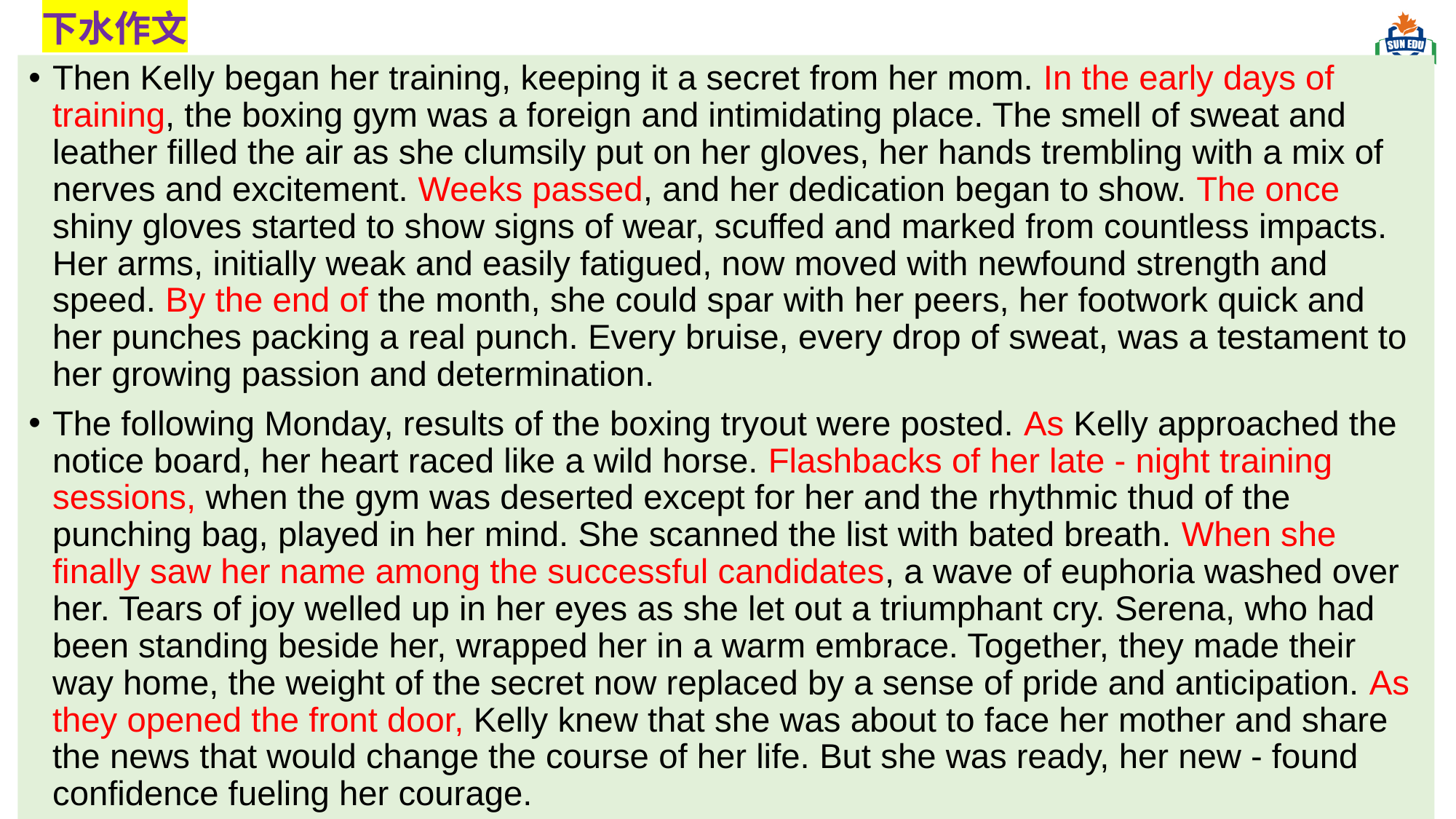

下水作文
Then Kelly began her training, keeping it a secret from her mom. In the early days of training, the boxing gym was a foreign and intimidating place. The smell of sweat and leather filled the air as she clumsily put on her gloves, her hands trembling with a mix of nerves and excitement. Weeks passed, and her dedication began to show. The once shiny gloves started to show signs of wear, scuffed and marked from countless impacts. Her arms, initially weak and easily fatigued, now moved with newfound strength and speed. By the end of the month, she could spar with her peers, her footwork quick and her punches packing a real punch. Every bruise, every drop of sweat, was a testament to her growing passion and determination.
The following Monday, results of the boxing tryout were posted. As Kelly approached the notice board, her heart raced like a wild horse. Flashbacks of her late - night training sessions, when the gym was deserted except for her and the rhythmic thud of the punching bag, played in her mind. She scanned the list with bated breath. When she finally saw her name among the successful candidates, a wave of euphoria washed over her. Tears of joy welled up in her eyes as she let out a triumphant cry. Serena, who had been standing beside her, wrapped her in a warm embrace. Together, they made their way home, the weight of the secret now replaced by a sense of pride and anticipation. As they opened the front door, Kelly knew that she was about to face her mother and share the news that would change the course of her life. But she was ready, her new - found confidence fueling her courage.